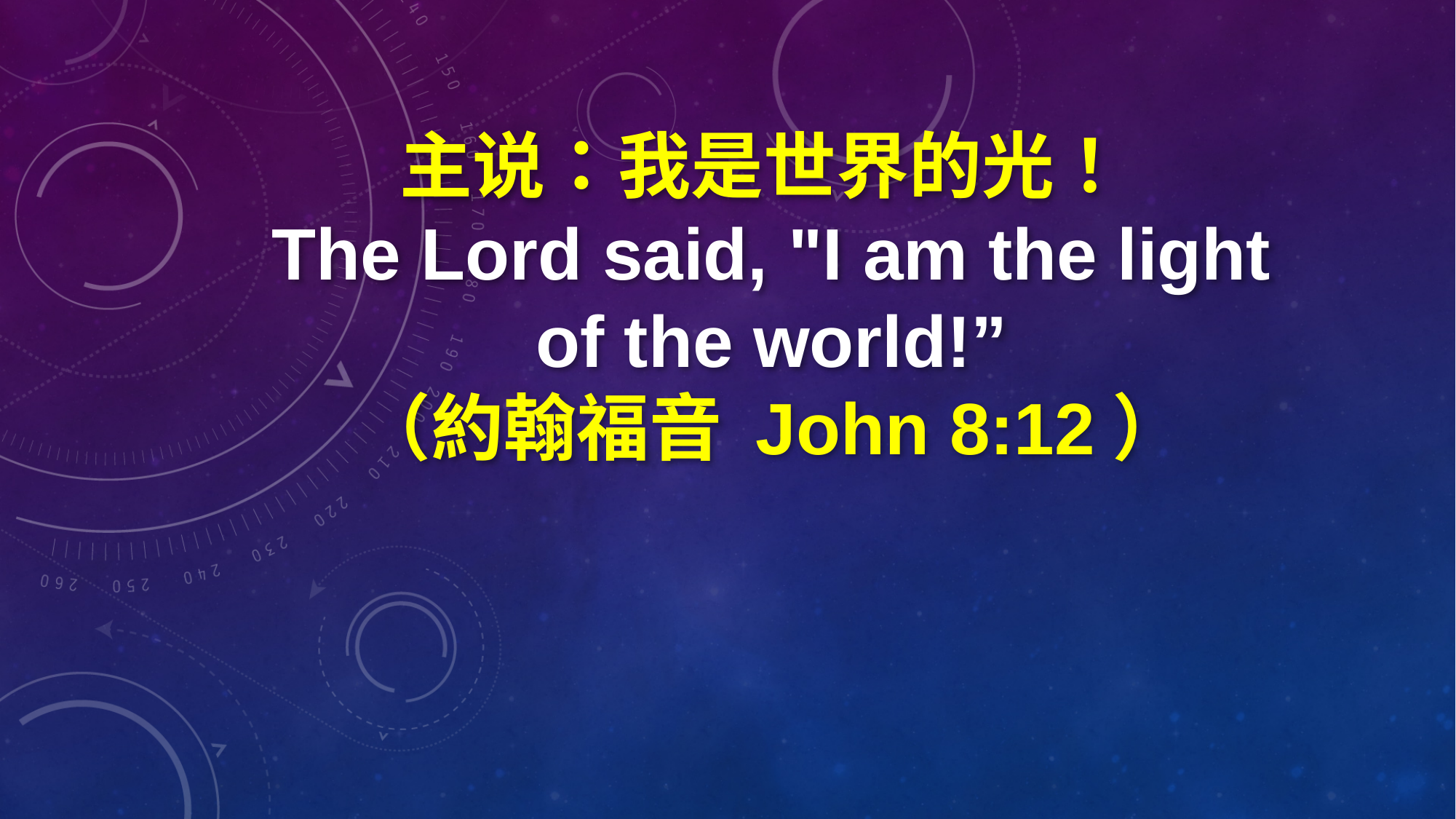

主说：我是世界的光！
The Lord said, "I am the light of the world!”
（約翰福音 John 8:12）